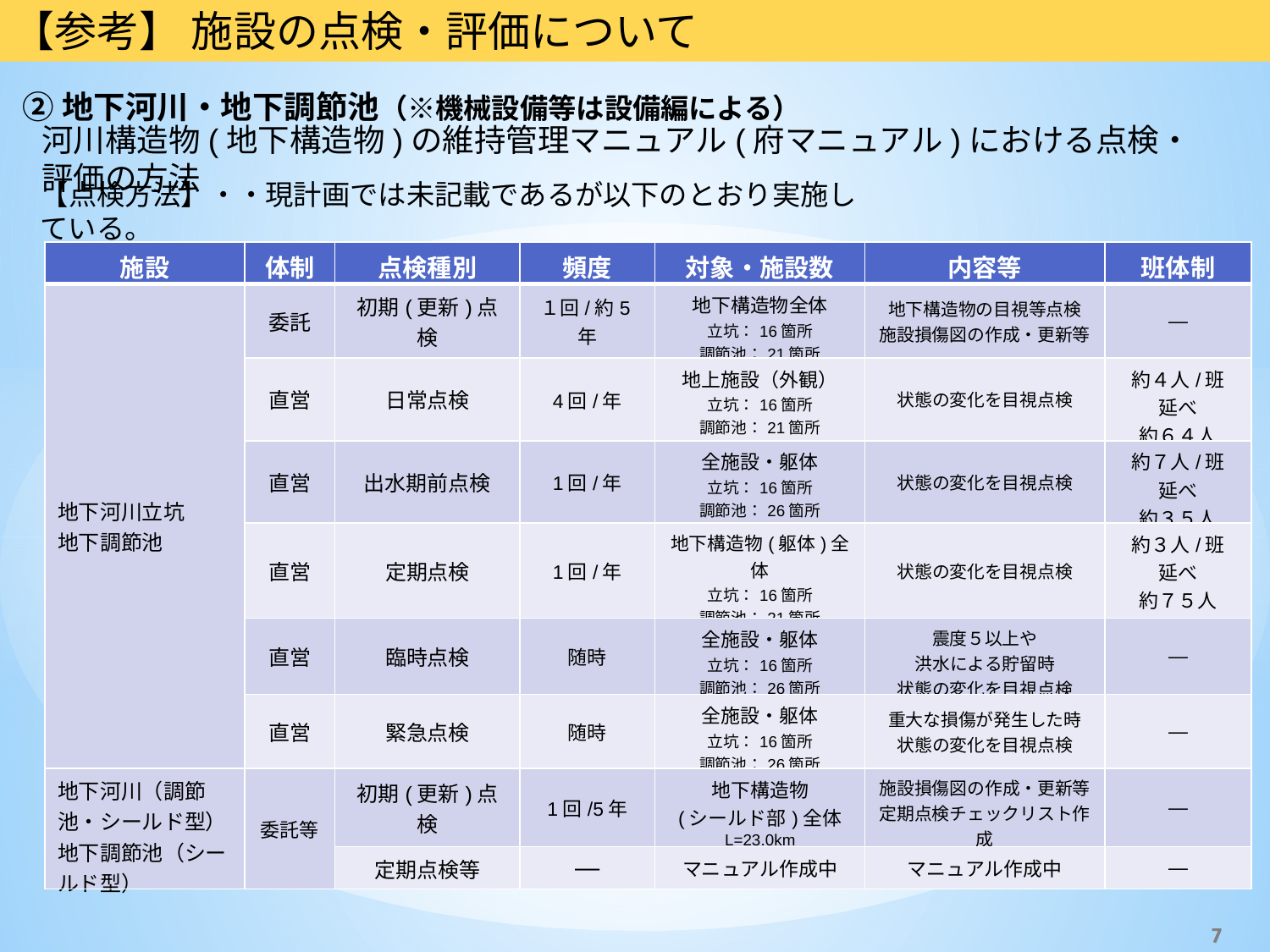

【参考】 施設の点検・評価について
②地下河川・地下調節池（※機械設備等は設備編による）
河川構造物(地下構造物)の維持管理マニュアル(府マニュアル)における点検・評価の方法
【点検方法】・・現計画では未記載であるが以下のとおり実施している。
| 施設 | 体制 | 点検種別 | 頻度 | 対象・施設数 | 内容等 | 班体制 |
| --- | --- | --- | --- | --- | --- | --- |
| 地下河川立坑 地下調節池 | 委託 | 初期(更新)点検 | １回/約5年 | 地下構造物全体 立坑：16箇所 調節池：21箇所 | 地下構造物の目視等点検 施設損傷図の作成・更新等 | ― |
|  | 直営 | 日常点検 | 4回/年 | 地上施設（外観） 立坑：16箇所 調節池：21箇所 | 状態の変化を目視点検 | 約４人/班 延べ 約６４人 |
|  | 直営 | 出水期前点検 | 1回/年 | 全施設・躯体 立坑：16箇所 調節池：26箇所 | 状態の変化を目視点検 | 約７人/班 延べ 約３５人 |
|  | 直営 | 定期点検 | 1回/年 | 地下構造物(躯体)全体 立坑：16箇所 調節池：21箇所 | 状態の変化を目視点検 | 約３人/班 延べ 約７５人 |
|  | 直営 | 臨時点検 | 随時 | 全施設・躯体 立坑：16箇所 調節池：26箇所 | 震度５以上や 洪水による貯留時 状態の変化を目視点検 | ― |
|  | 直営 | 緊急点検 | 随時 | 全施設・躯体 立坑：16箇所 調節池：26箇所 | 重大な損傷が発生した時 状態の変化を目視点検 | ― |
| 地下河川（調節池・シールド型） 地下調節池（シールド型） | 委託等 | 初期(更新)点検 | 1回/5年 | 地下構造物 (シールド部)全体 L=23.0km | 施設損傷図の作成・更新等 定期点検チェックリスト作成 | ― |
|  |  | 定期点検等 | ― | マニュアル作成中 | マニュアル作成中 | ― |
7